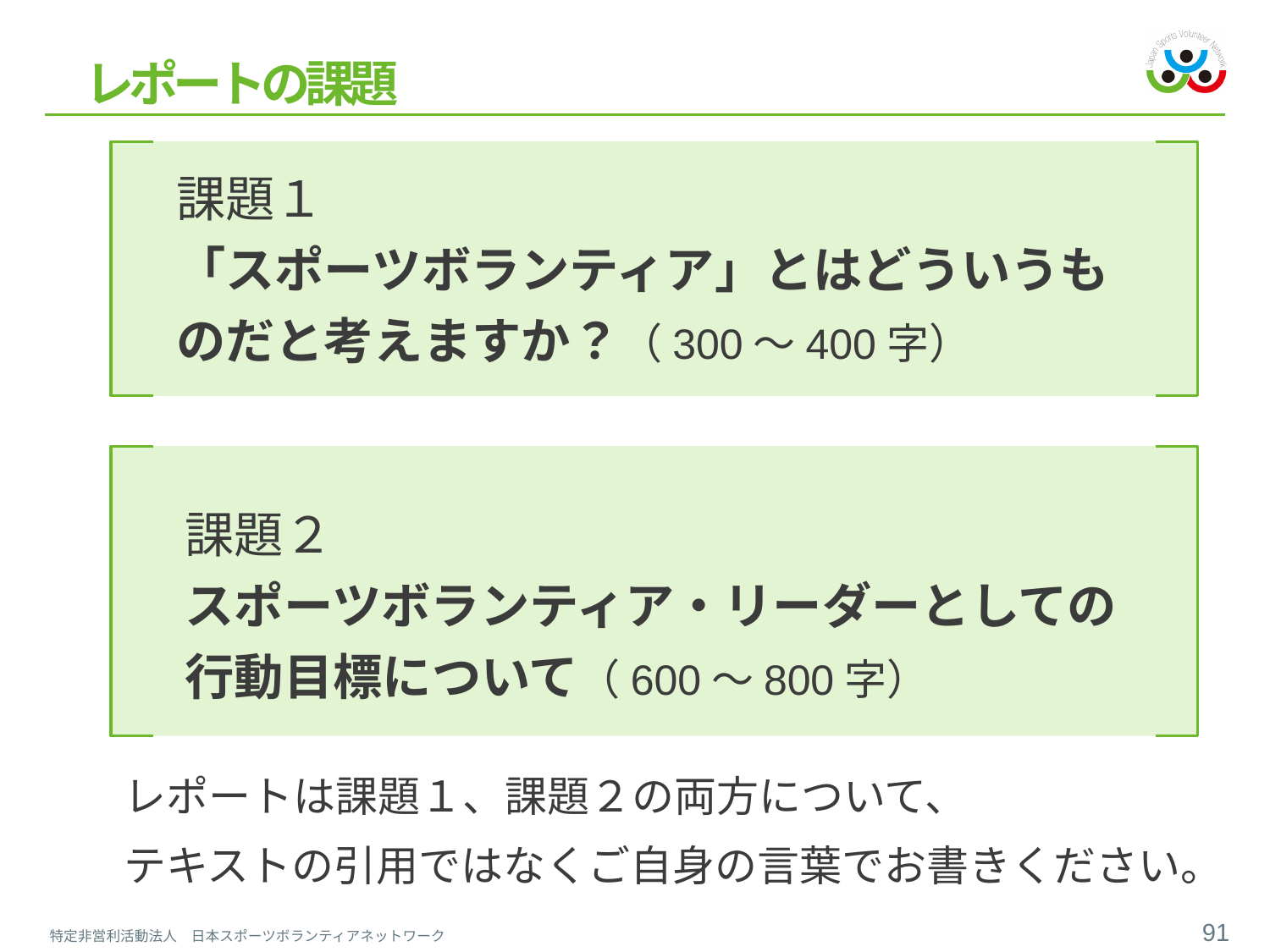

# レポートの課題

課題１
「スポーツボランティア」とはどういうものだと考えますか？（300～400字）

課題２
スポーツボランティア・リーダーとしての行動目標について（600～800字）
レポートは課題１、課題２の両方について、
テキストの引用ではなくご自身の言葉でお書きください。